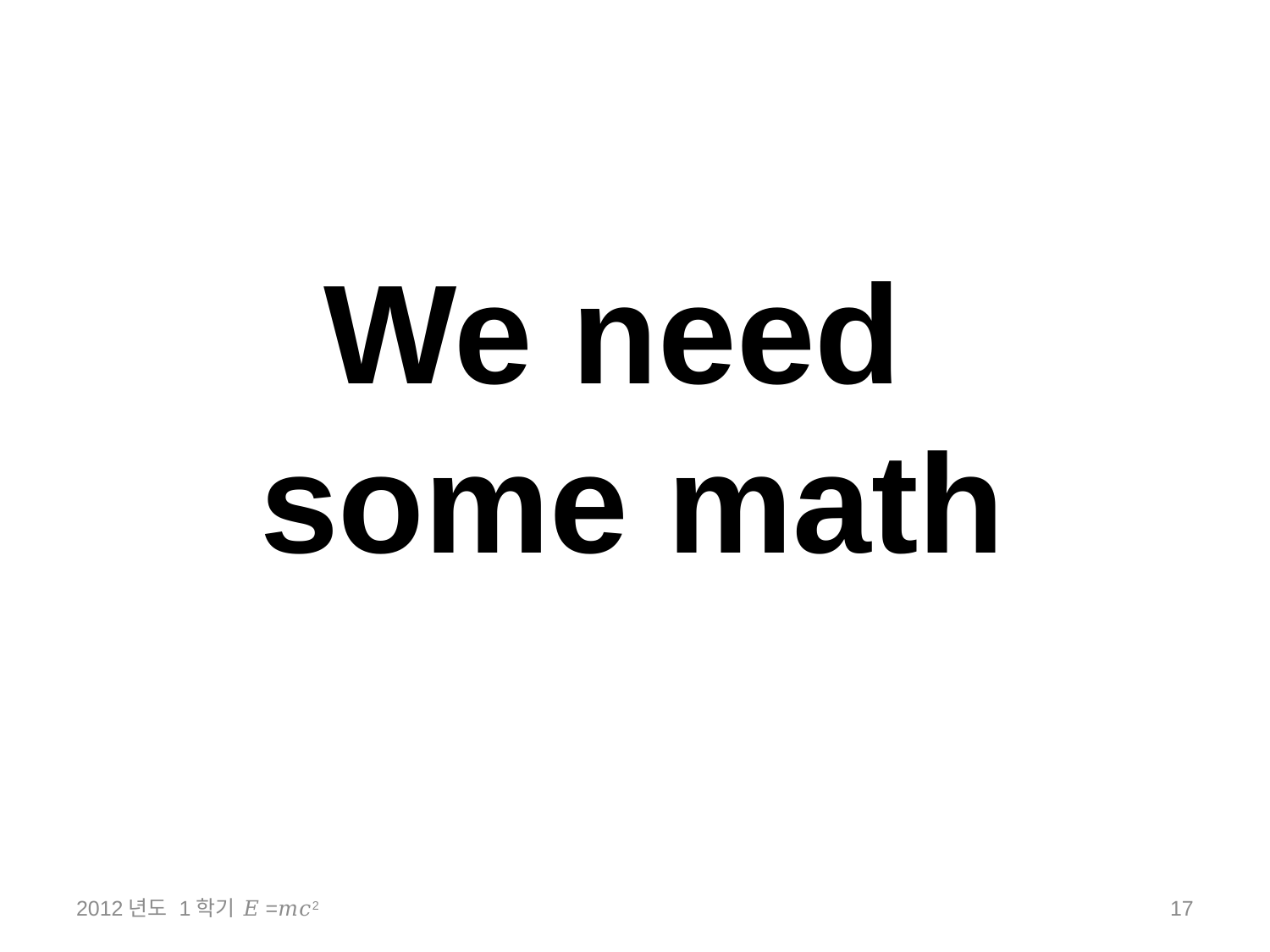

# We need some math
2012년도 1학기 𝐸=𝑚𝑐2
17